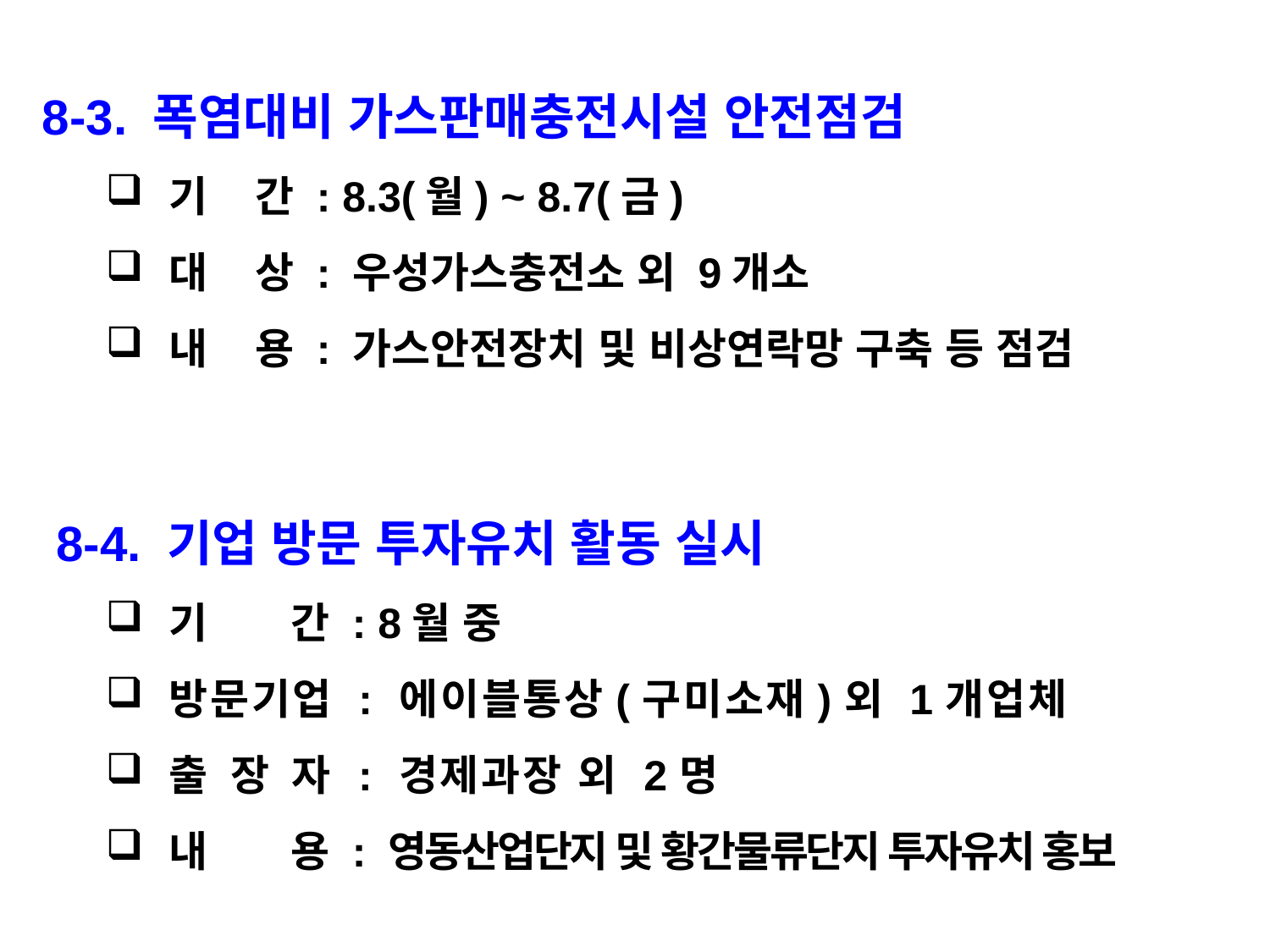

8-3. 폭염대비 가스판매충전시설 안전점검
기    간 : 8.3(월) ~ 8.7(금)
대    상 : 우성가스충전소 외 9개소
내    용 : 가스안전장치 및 비상연락망 구축 등 점검
 8-4. 기업 방문 투자유치 활동 실시
기       간 : 8월 중
방문기업 : 에이블통상(구미소재)외 1개업체
출 장 자 : 경제과장 외 2명
내       용 : 영동산업단지 및 황간물류단지 투자유치 홍보